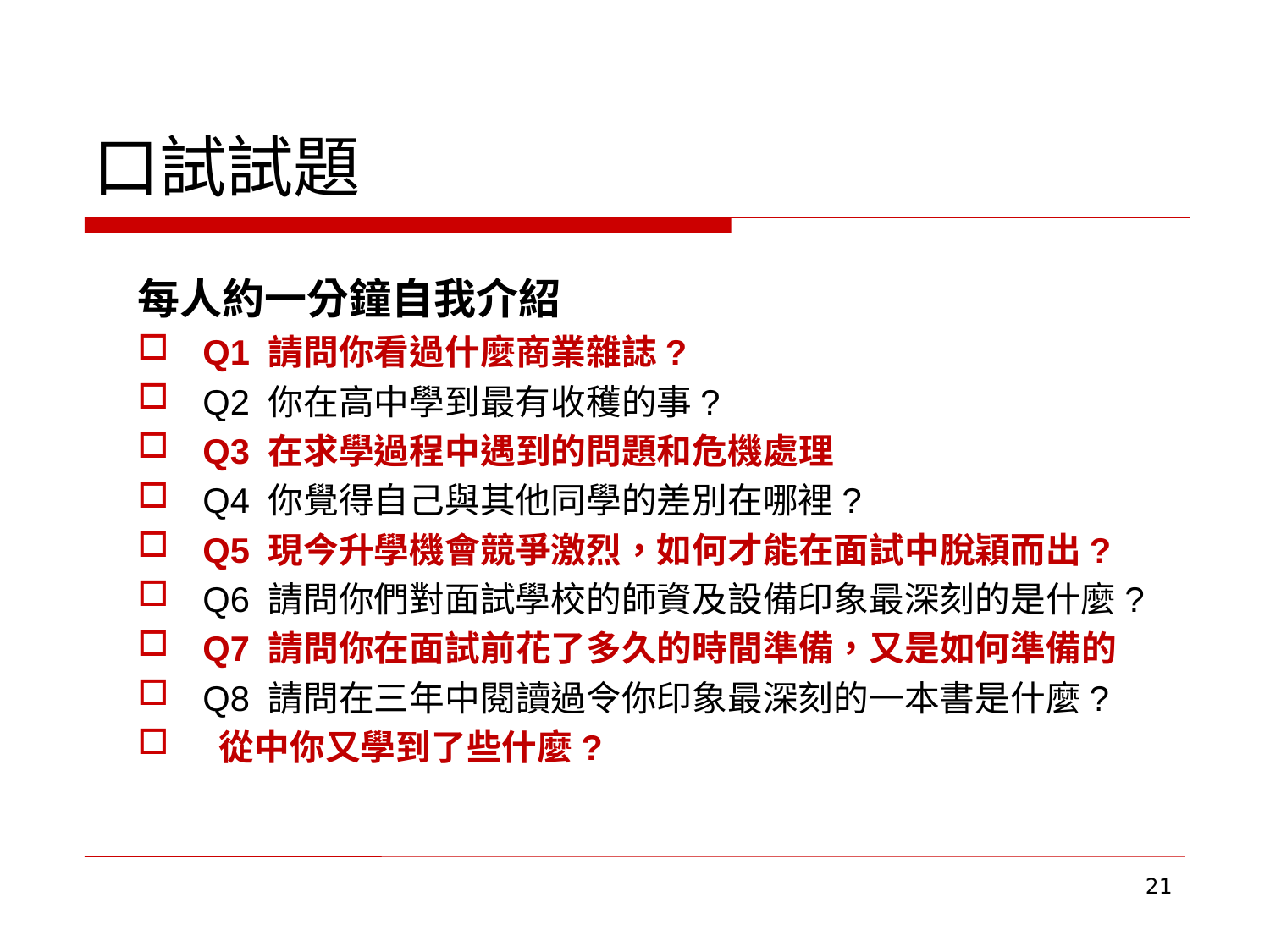

# 口試試題
每人約一分鐘自我介紹
Q1 請問你看過什麼商業雜誌?
Q2 你在高中學到最有收穫的事?
Q3 在求學過程中遇到的問題和危機處理
Q4 你覺得自己與其他同學的差別在哪裡?
Q5 現今升學機會競爭激烈，如何才能在面試中脫穎而出?
Q6 請問你們對面試學校的師資及設備印象最深刻的是什麼?
Q7 請問你在面試前花了多久的時間準備，又是如何準備的
Q8 請問在三年中閱讀過令你印象最深刻的一本書是什麼?
 從中你又學到了些什麼?
21